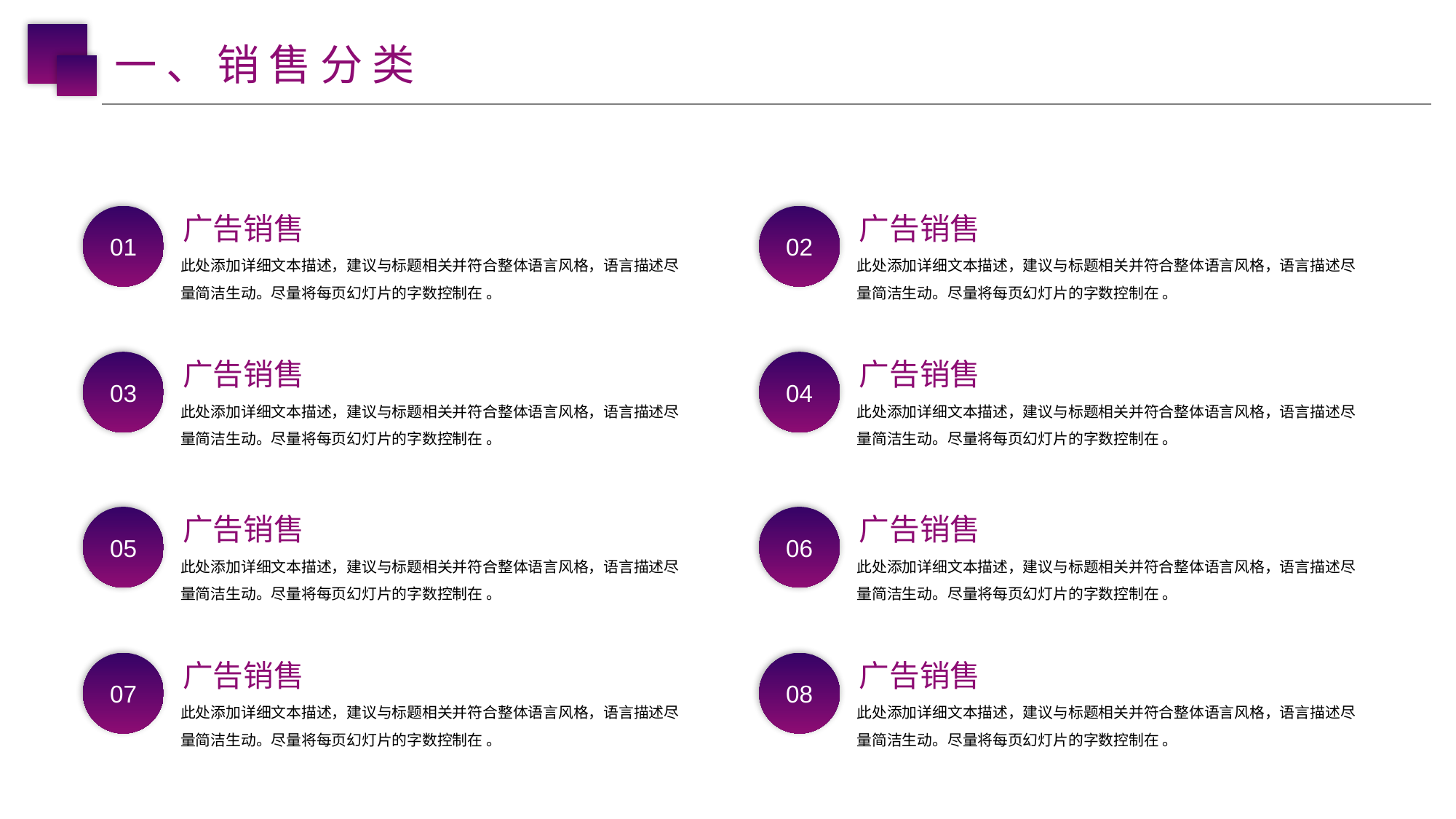

一、销售分类

广告销售
此处添加详细文本描述，建议与标题相关并符合整体语言风格，语言描述尽量简洁生动。尽量将每页幻灯片的字数控制在 。
广告销售
此处添加详细文本描述，建议与标题相关并符合整体语言风格，语言描述尽量简洁生动。尽量将每页幻灯片的字数控制在 。
01
02
广告销售
此处添加详细文本描述，建议与标题相关并符合整体语言风格，语言描述尽量简洁生动。尽量将每页幻灯片的字数控制在 。
广告销售
此处添加详细文本描述，建议与标题相关并符合整体语言风格，语言描述尽量简洁生动。尽量将每页幻灯片的字数控制在 。
03
04
广告销售
此处添加详细文本描述，建议与标题相关并符合整体语言风格，语言描述尽量简洁生动。尽量将每页幻灯片的字数控制在 。
广告销售
此处添加详细文本描述，建议与标题相关并符合整体语言风格，语言描述尽量简洁生动。尽量将每页幻灯片的字数控制在 。
05
06
广告销售
此处添加详细文本描述，建议与标题相关并符合整体语言风格，语言描述尽量简洁生动。尽量将每页幻灯片的字数控制在 。
广告销售
此处添加详细文本描述，建议与标题相关并符合整体语言风格，语言描述尽量简洁生动。尽量将每页幻灯片的字数控制在 。
07
08